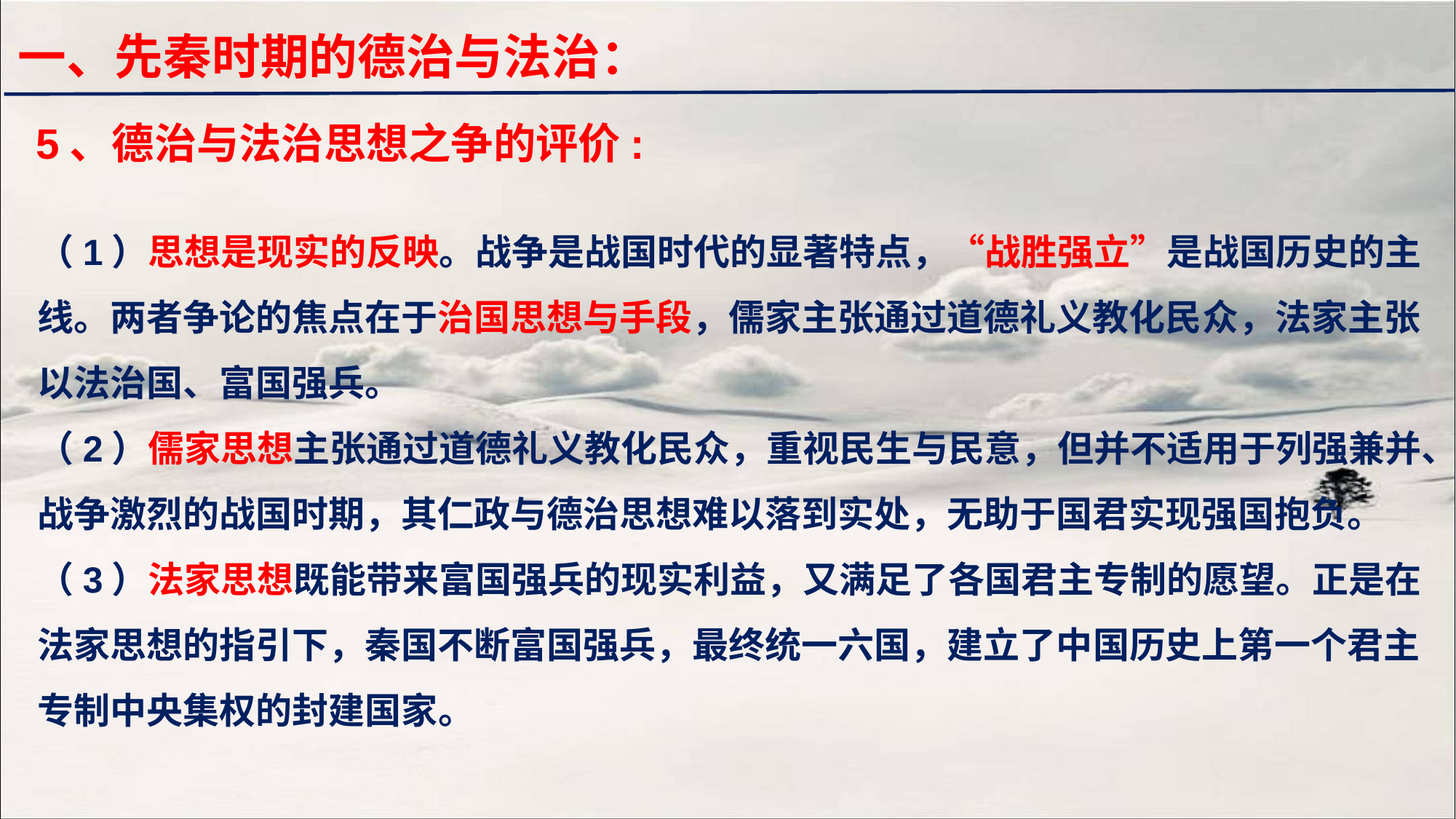

一、先秦时期的德治与法治：
5、德治与法治思想之争的评价:
（1）思想是现实的反映。战争是战国时代的显著特点，“战胜强立”是战国历史的主线。两者争论的焦点在于治国思想与手段，儒家主张通过道德礼义教化民众，法家主张以法治国、富国强兵。
（2）儒家思想主张通过道德礼义教化民众，重视民生与民意，但并不适用于列强兼并、战争激烈的战国时期，其仁政与德治思想难以落到实处，无助于国君实现强国抱负。
（3）法家思想既能带来富国强兵的现实利益，又满足了各国君主专制的愿望。正是在法家思想的指引下，秦国不断富国强兵，最终统一六国，建立了中国历史上第一个君主专制中央集权的封建国家。